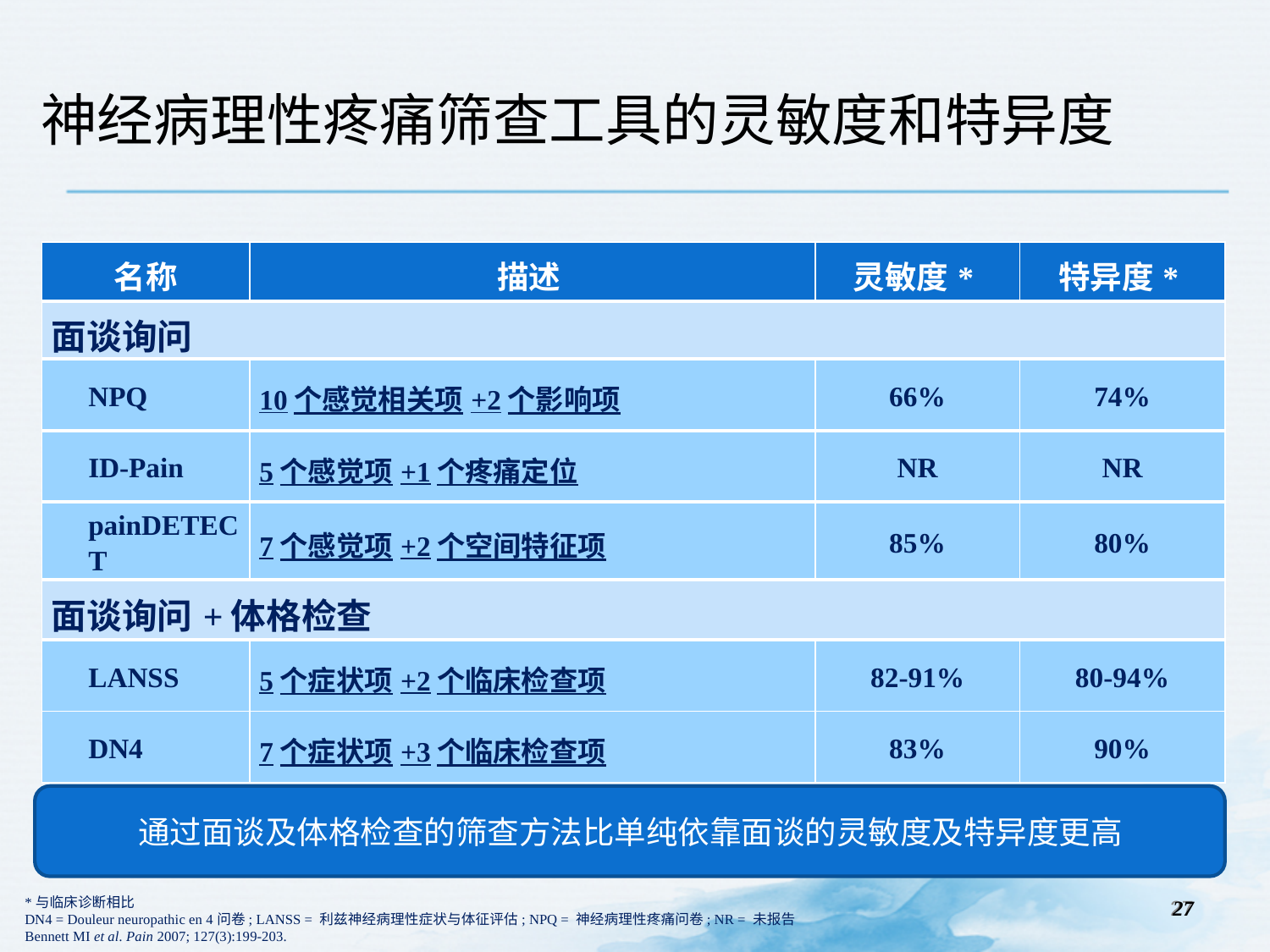

神经病理性疼痛筛查工具的灵敏度和特异度
| 名称 | 描述 | 灵敏度\* | 特异度\* |
| --- | --- | --- | --- |
| 面谈询问 |  |  |  |
| NPQ | 10个感觉相关项+2个影响项 | 66% | 74% |
| ID-Pain | 5个感觉项+1个疼痛定位 | NR | NR |
| painDETECT | 7个感觉项+2个空间特征项 | 85% | 80% |
| 面谈询问+体格检查 |  |  |  |
| LANSS | 5个症状项+2个临床检查项 | 82-91% | 80-94% |
| DN4 | 7个症状项+3个临床检查项 | 83% | 90% |

通过面谈及体格检查的筛查方法比单纯依靠面谈的灵敏度及特异度更高
27
27
*与临床诊断相比
DN4 = Douleur neuropathic en 4问卷; LANSS = 利兹神经病理性症状与体征评估; NPQ = 神经病理性疼痛问卷; NR = 未报告
Bennett MI et al. Pain 2007; 127(3):199-203.